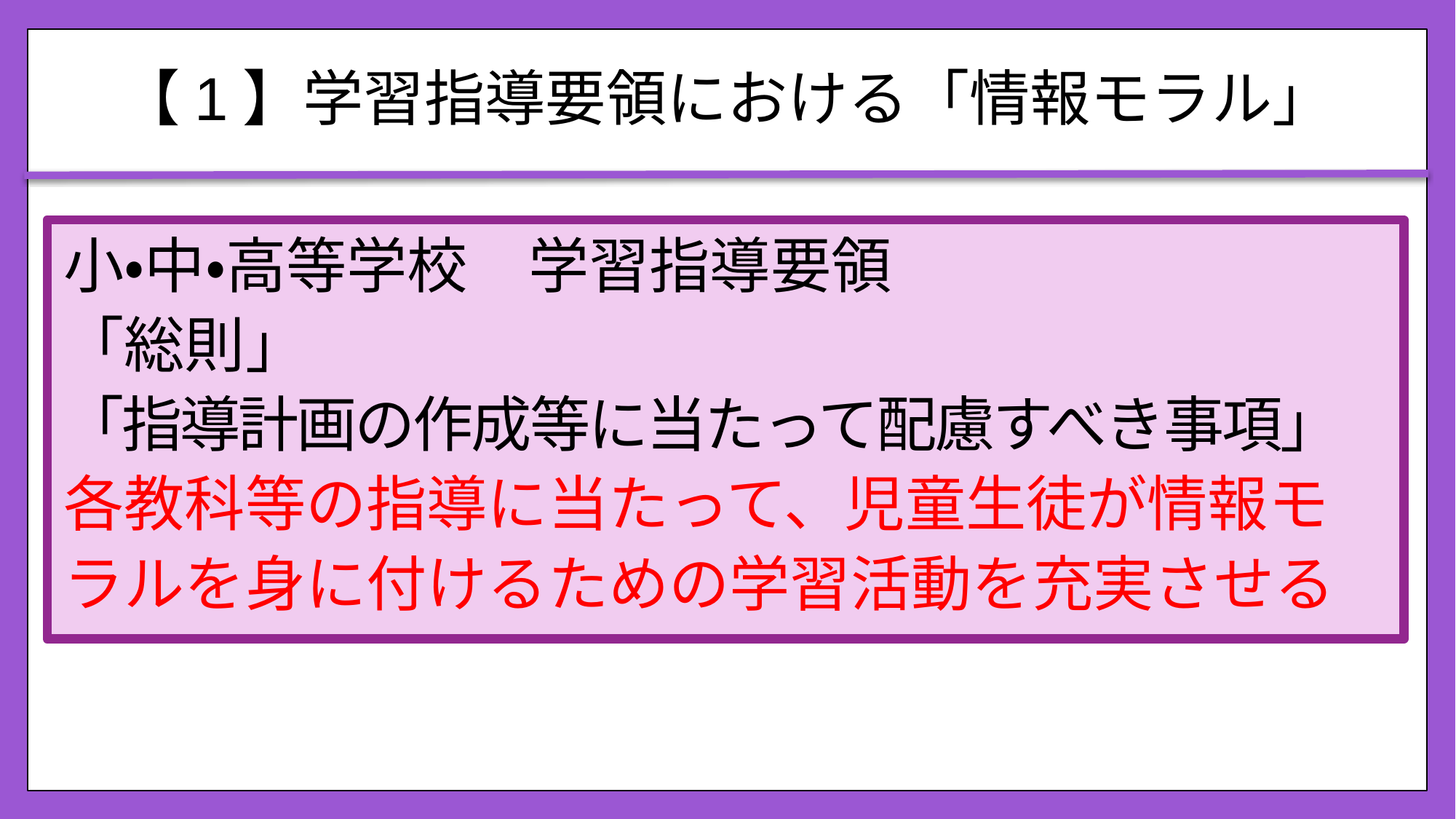

# 【1】学習指導要領における「情報モラル」
小・中・高等学校　学習指導要領
「総則」
「指導計画の作成等に当たって配慮すべき事項」
各教科等の指導に当たって、児童生徒が情報モ
ラルを身に付けるための学習活動を充実させる